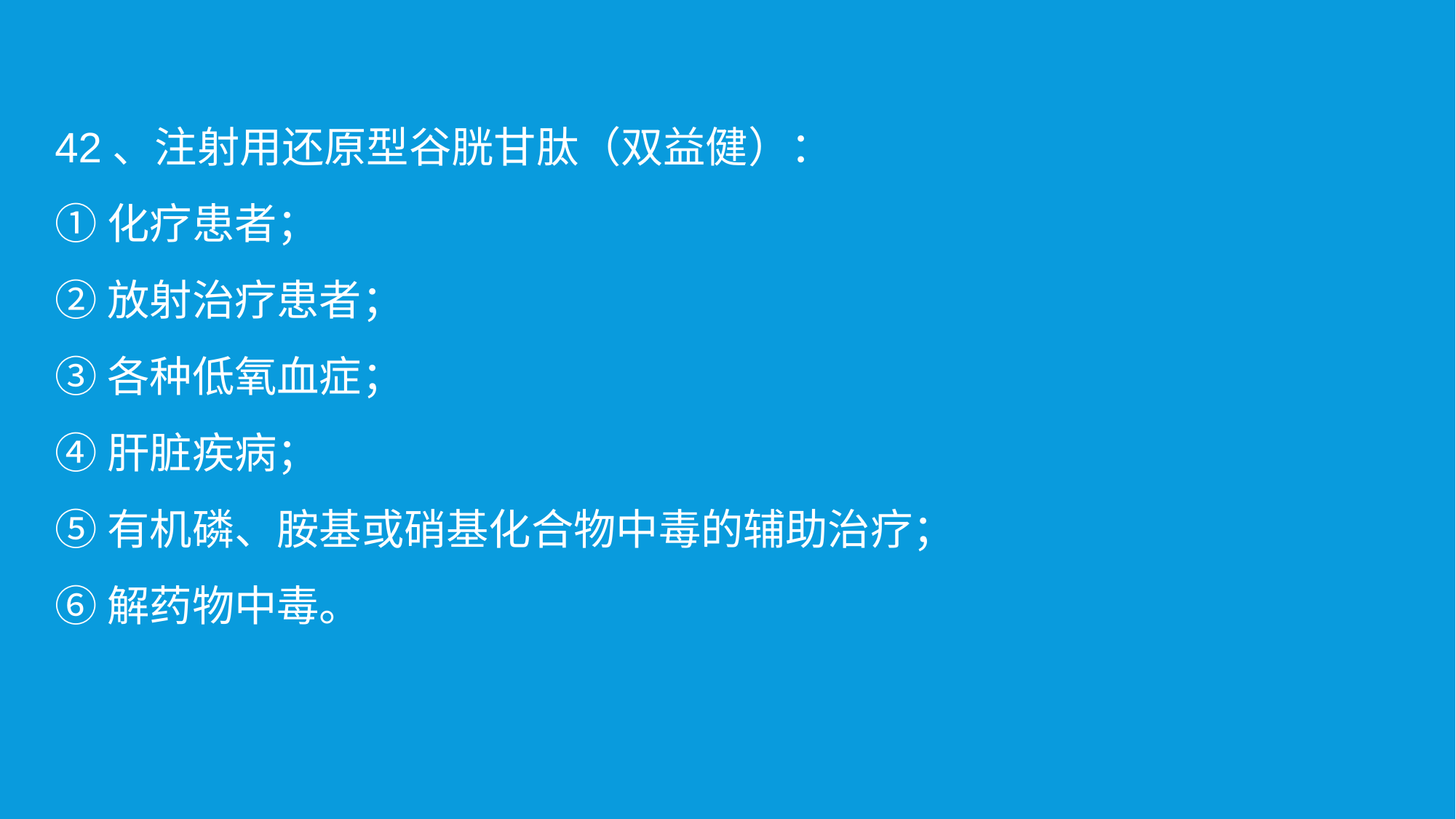

42、注射用还原型谷胱甘肽（双益健）：
①化疗患者；
②放射治疗患者；
③各种低氧血症；
④肝脏疾病；
⑤有机磷、胺基或硝基化合物中毒的辅助治疗；
⑥解药物中毒。